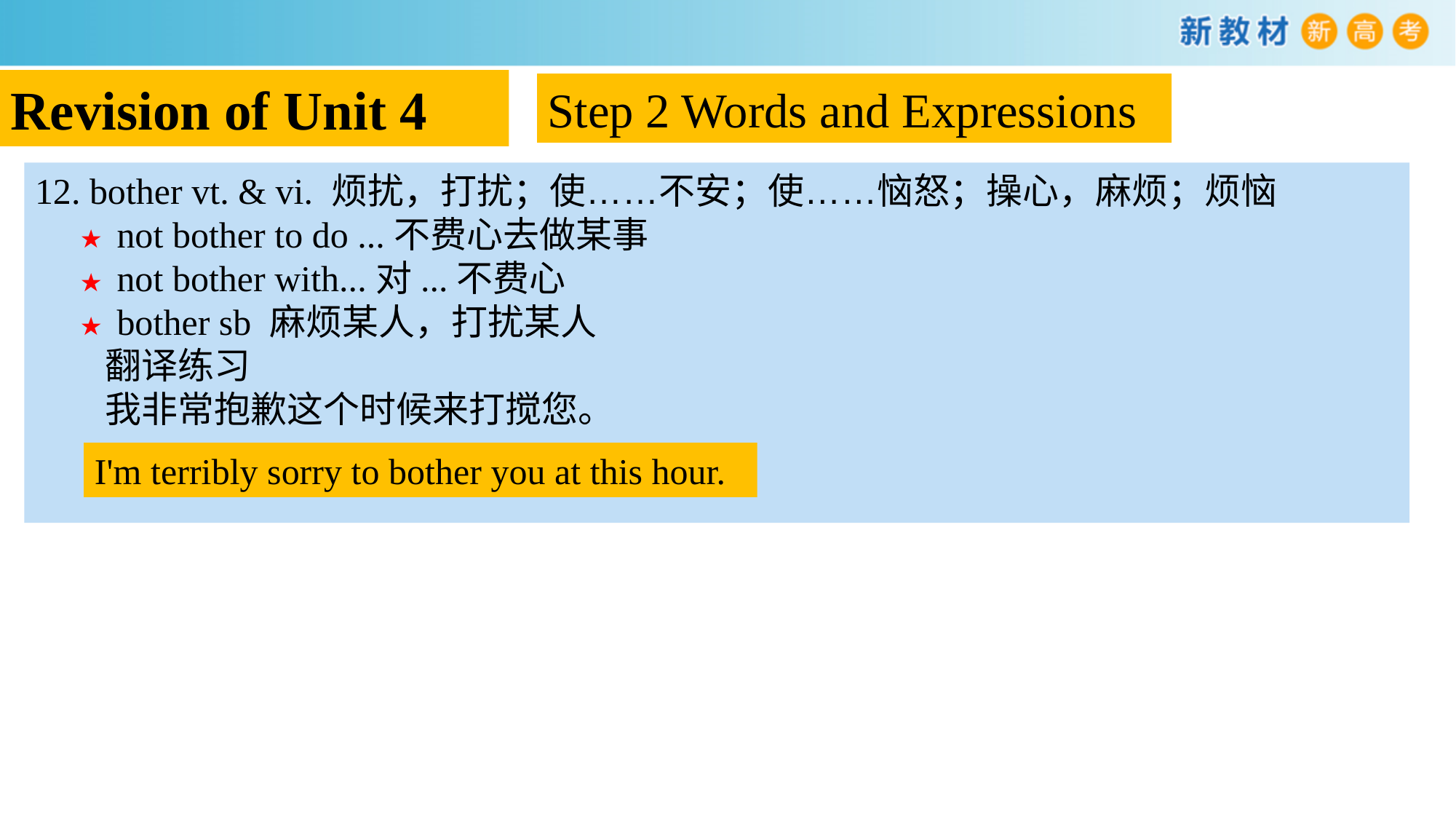

Revision of Unit 4
Step 2 Words and Expressions
12. bother vt. & vi. 烦扰，打扰；使……不安；使……恼怒；操心，麻烦；烦恼
     ★not bother to do ...不费心去做某事
     ★not bother with...对...不费心
     ★bother sb 麻烦某人，打扰某人
      翻译练习
      我非常抱歉这个时候来打搅您。

I'm terribly sorry to bother you at this hour.